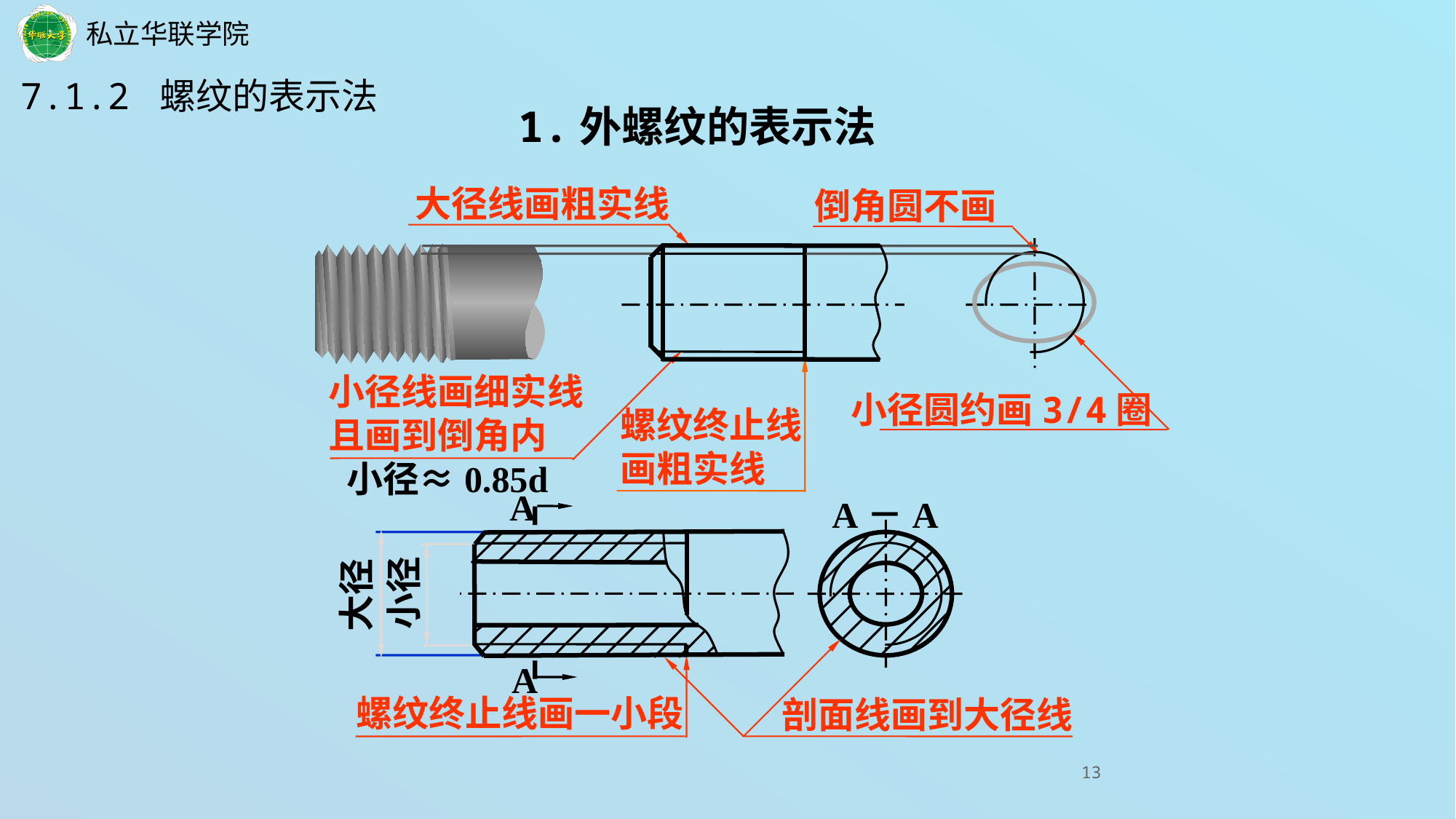

7.1.2 螺纹的表示法
1.外螺纹的表示法
 大径线画粗实线

倒角圆不画

小径圆约画3/4圈

小径线画细实线且画到倒角内
小径≈0.85d

螺纹终止线画粗实线

A
A

A－A

大径

小径

剖面线画到大径线

螺纹终止线画一小段

13